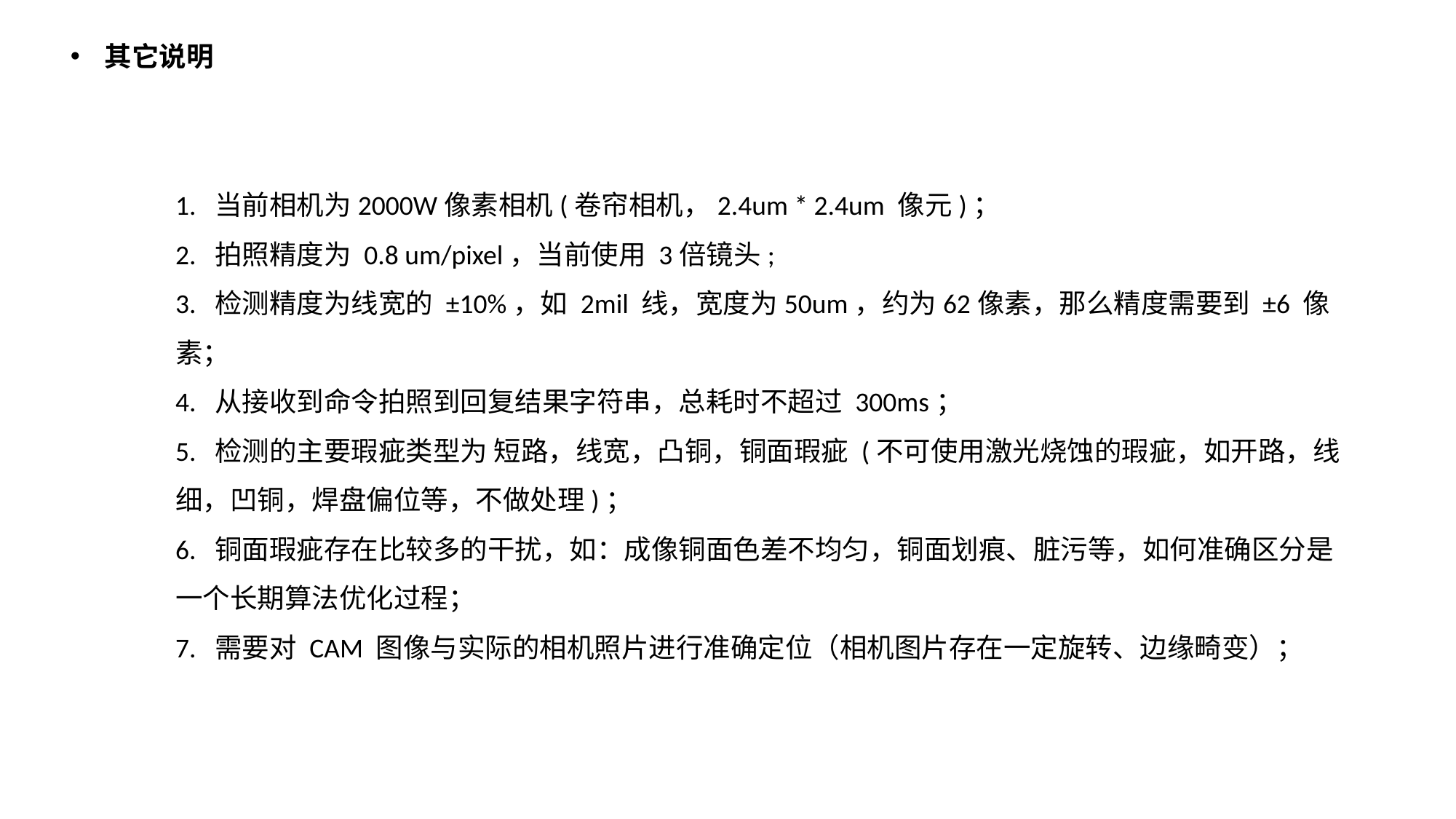

其它说明
1.  当前相机为2000W像素相机(卷帘相机，2.4um * 2.4um 像元)；
2.  拍照精度为 0.8 um/pixel，当前使用 3倍镜头;
3.  检测精度为线宽的 ±10%，如 2mil 线，宽度为50um，约为62像素，那么精度需要到 ±6 像素；
4.  从接收到命令拍照到回复结果字符串，总耗时不超过 300ms；
5.  检测的主要瑕疵类型为 短路，线宽，凸铜，铜面瑕疵 (不可使用激光烧蚀的瑕疵，如开路，线细，凹铜，焊盘偏位等，不做处理)；
6.  铜面瑕疵存在比较多的干扰，如：成像铜面色差不均匀，铜面划痕、脏污等，如何准确区分是一个长期算法优化过程；
7.  需要对 CAM 图像与实际的相机照片进行准确定位（相机图片存在一定旋转、边缘畸变）；